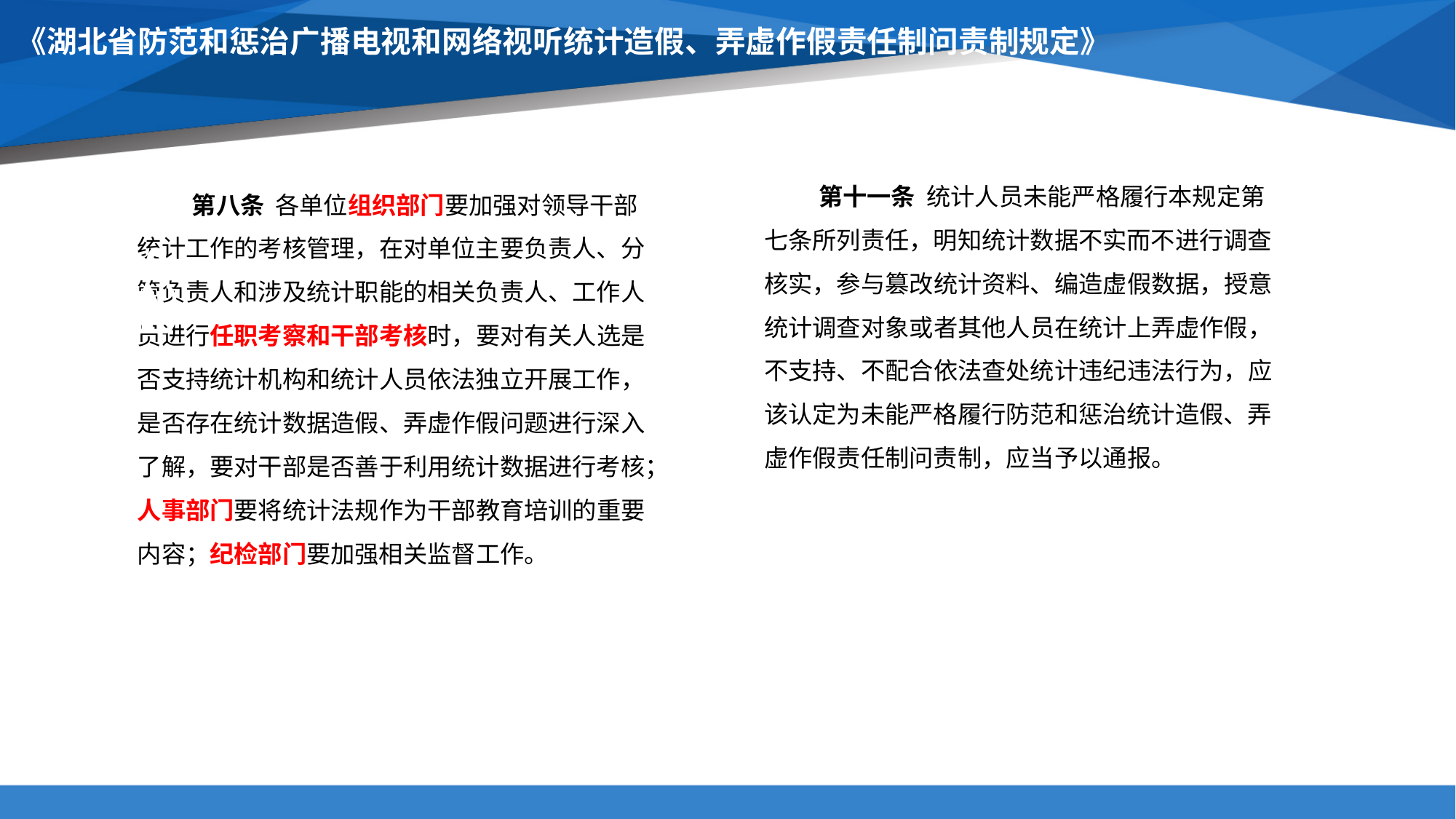

# 《湖北省防范和惩治广播电视和网络视听统计造假、弄虚作假责任制问责制规定》
第十一条  统计人员未能严格履行本规定第七条所列责任，明知统计数据不实而不进行调查核实，参与篡改统计资料、编造虚假数据，授意统计调查对象或者其他人员在统计上弄虚作假，不支持、不配合依法查处统计违纪违法行为，应该认定为未能严格履行防范和惩治统计造假、弄虚作假责任制问责制，应当予以通报。

第八条  各单位组织部门要加强对领导干部统计工作的考核管理，在对单位主要负责人、分管负责人和涉及统计职能的相关负责人、工作人员进行任职考察和干部考核时，要对有关人选是否支持统计机构和统计人员依法独立开展工作，是否存在统计数据造假、弄虚作假问题进行深入了解，要对干部是否善于利用统计数据进行考核；人事部门要将统计法规作为干部教育培训的重要内容；纪检部门要加强相关监督工作。